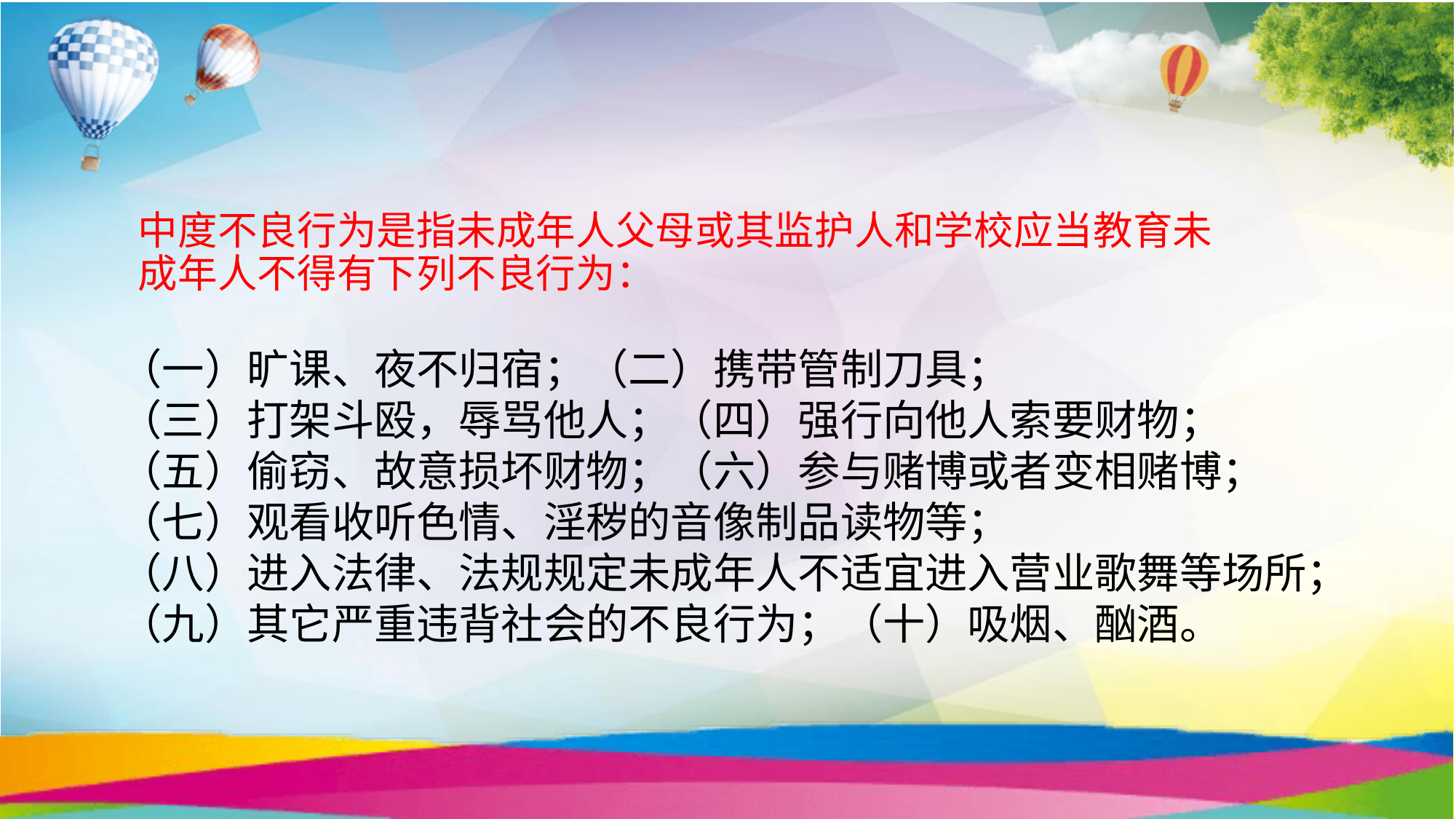

中度不良行为是指未成年人父母或其监护人和学校应当教育未成年人不得有下列不良行为：
（一）旷课、夜不归宿；（二）携带管制刀具；
（三）打架斗殴，辱骂他人；（四）强行向他人索要财物；
（五）偷窃、故意损坏财物；（六）参与赌博或者变相赌博；
（七）观看收听色情、淫秽的音像制品读物等；
（八）进入法律、法规规定未成年人不适宜进入营业歌舞等场所；
（九）其它严重违背社会的不良行为；（十）吸烟、酗酒。